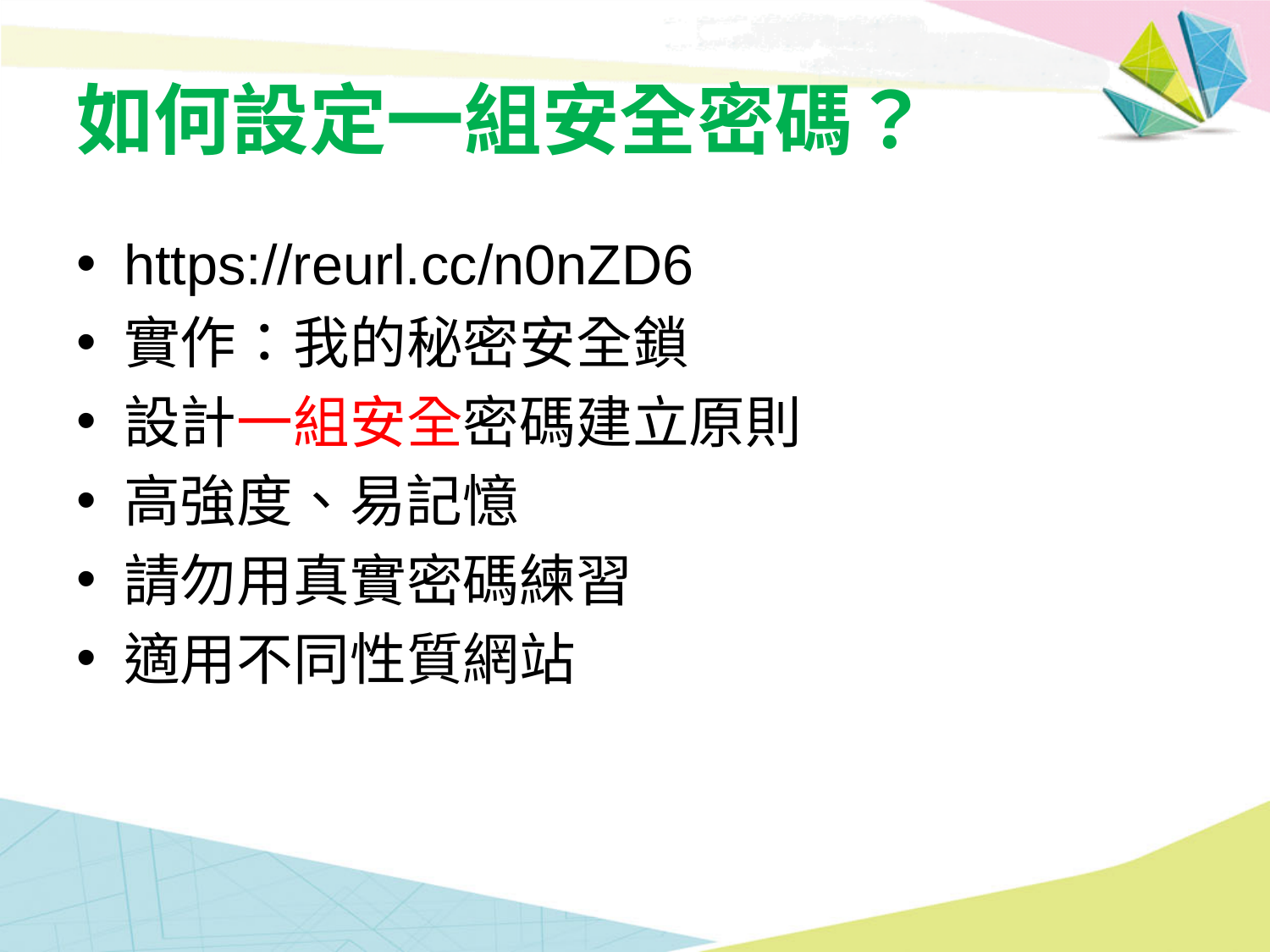

# 如何設定一組安全密碼？
https://reurl.cc/n0nZD6
實作：我的秘密安全鎖
設計一組安全密碼建立原則
高強度、易記憶
請勿用真實密碼練習
適用不同性質網站